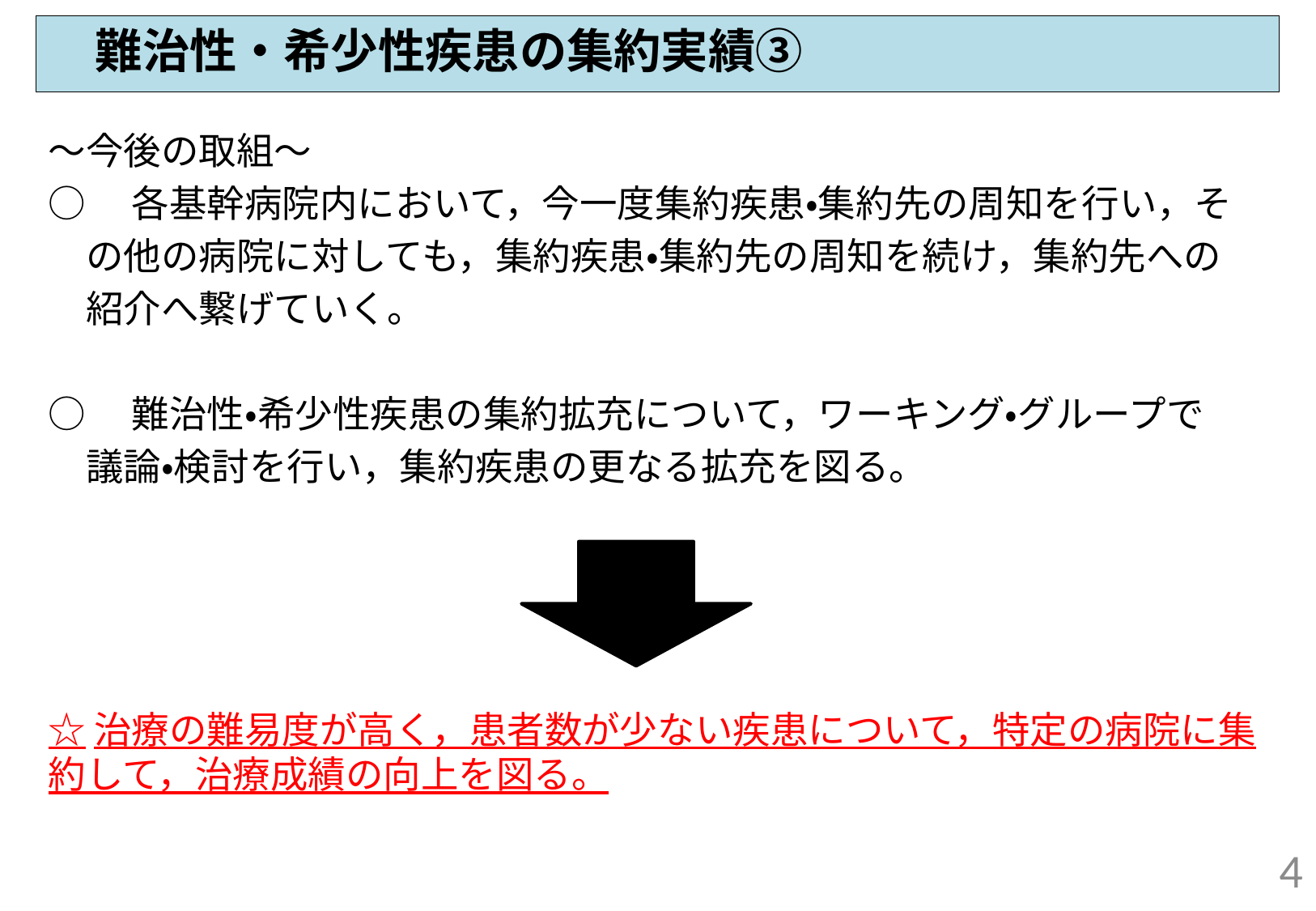

難治性・希少性疾患の集約実績③
～今後の取組～
○　各基幹病院内において，今一度集約疾患・集約先の周知を行い，そ
　の他の病院に対しても，集約疾患・集約先の周知を続け，集約先への
　紹介へ繋げていく。

○　難治性・希少性疾患の集約拡充について，ワーキング・グループで
　議論・検討を行い，集約疾患の更なる拡充を図る。

☆治療の難易度が高く，患者数が少ない疾患について，特定の病院に集約して，治療成績の向上を図る。

4